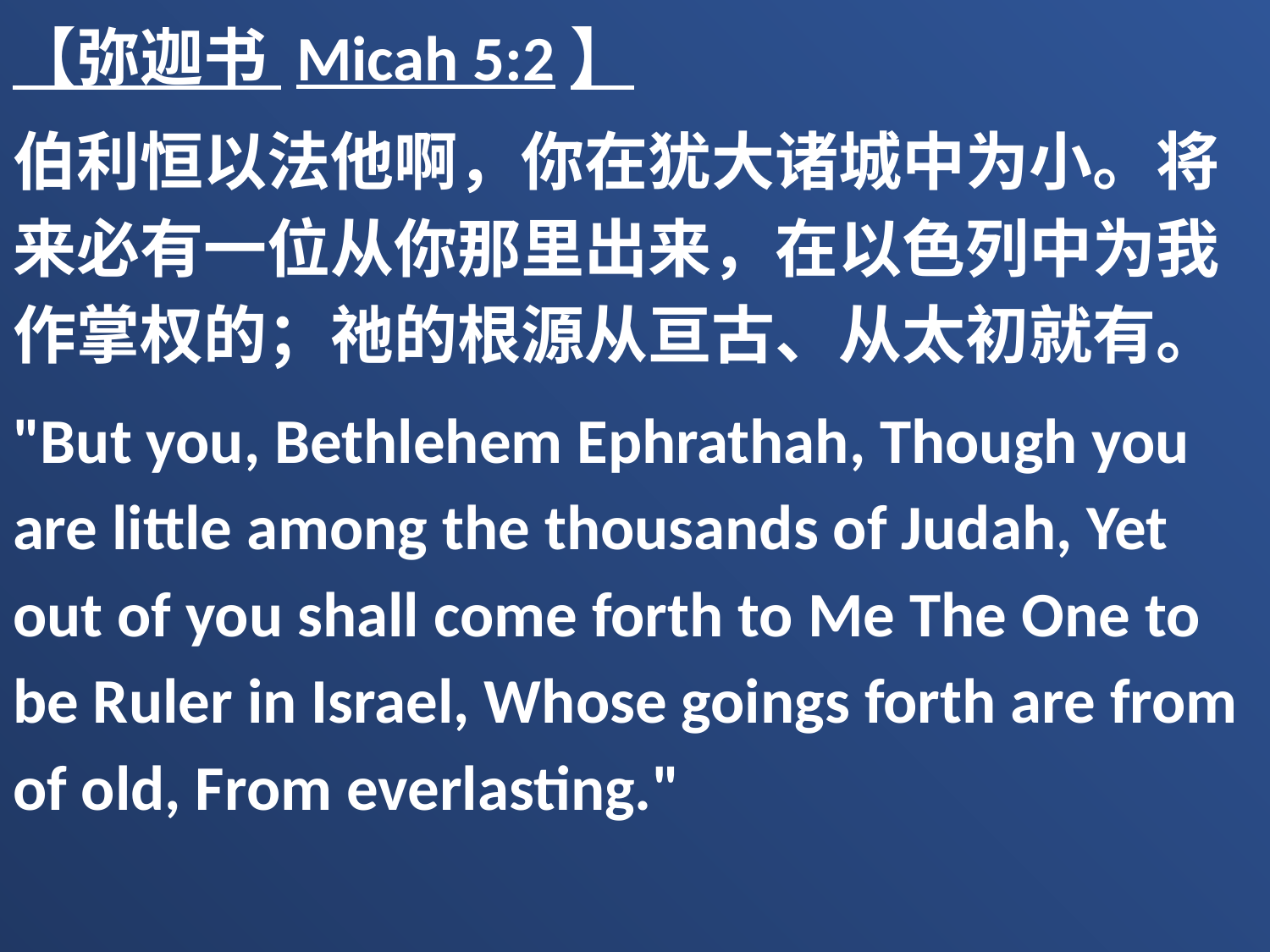

【弥迦书 Micah 5:2】
伯利恒以法他啊，你在犹大诸城中为小。将来必有一位从你那里出来，在以色列中为我作掌权的；祂的根源从亘古、从太初就有。
"But you, Bethlehem Ephrathah, Though you are little among the thousands of Judah, Yet out of you shall come forth to Me The One to be Ruler in Israel, Whose goings forth are from of old, From everlasting."